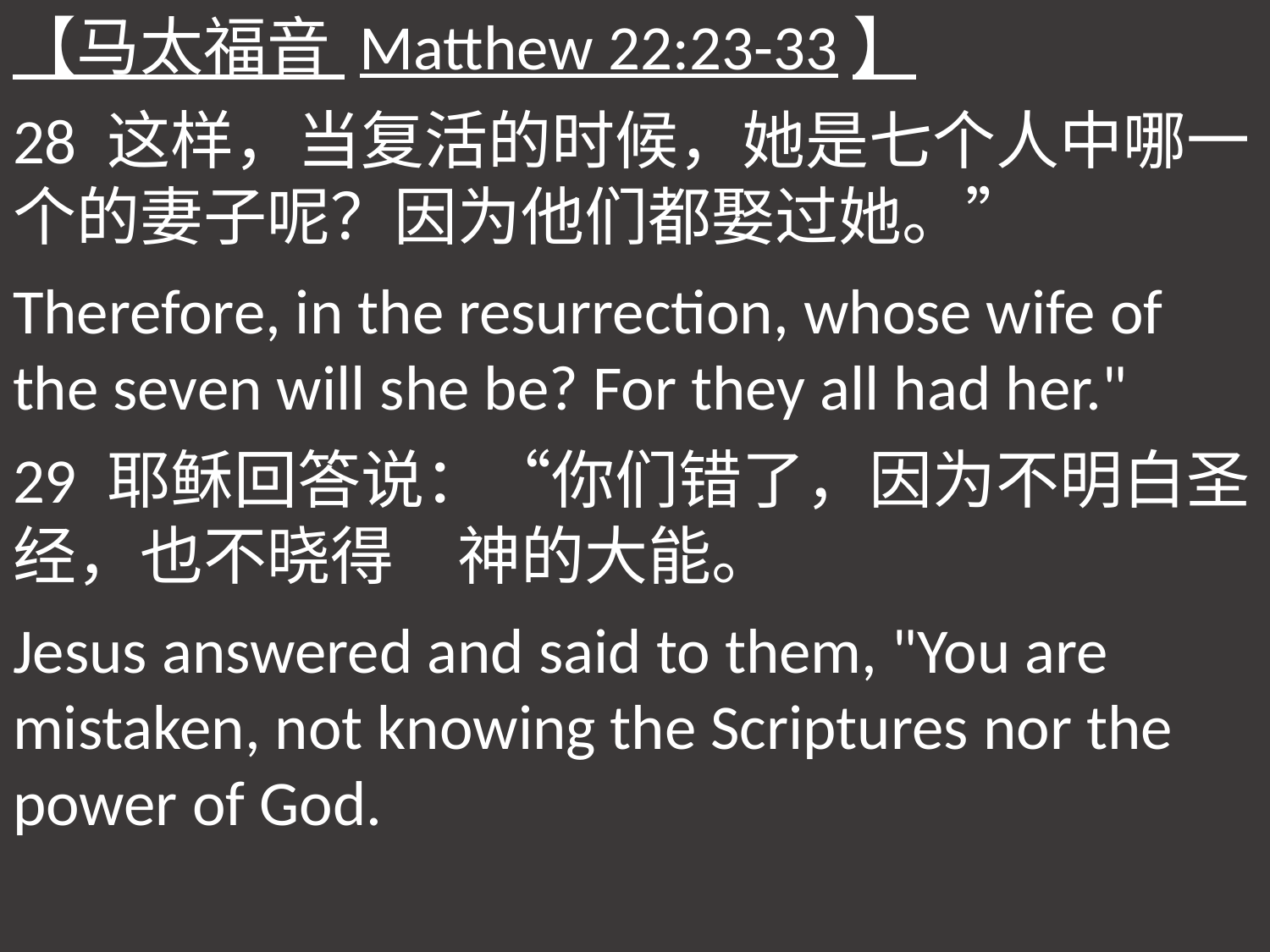

【马太福音 Matthew 22:23-33】
28 这样，当复活的时候，她是七个人中哪一个的妻子呢？因为他们都娶过她。”
Therefore, in the resurrection, whose wife of the seven will she be? For they all had her."
29 耶稣回答说：“你们错了，因为不明白圣经，也不晓得　神的大能。
Jesus answered and said to them, "You are mistaken, not knowing the Scriptures nor the power of God.